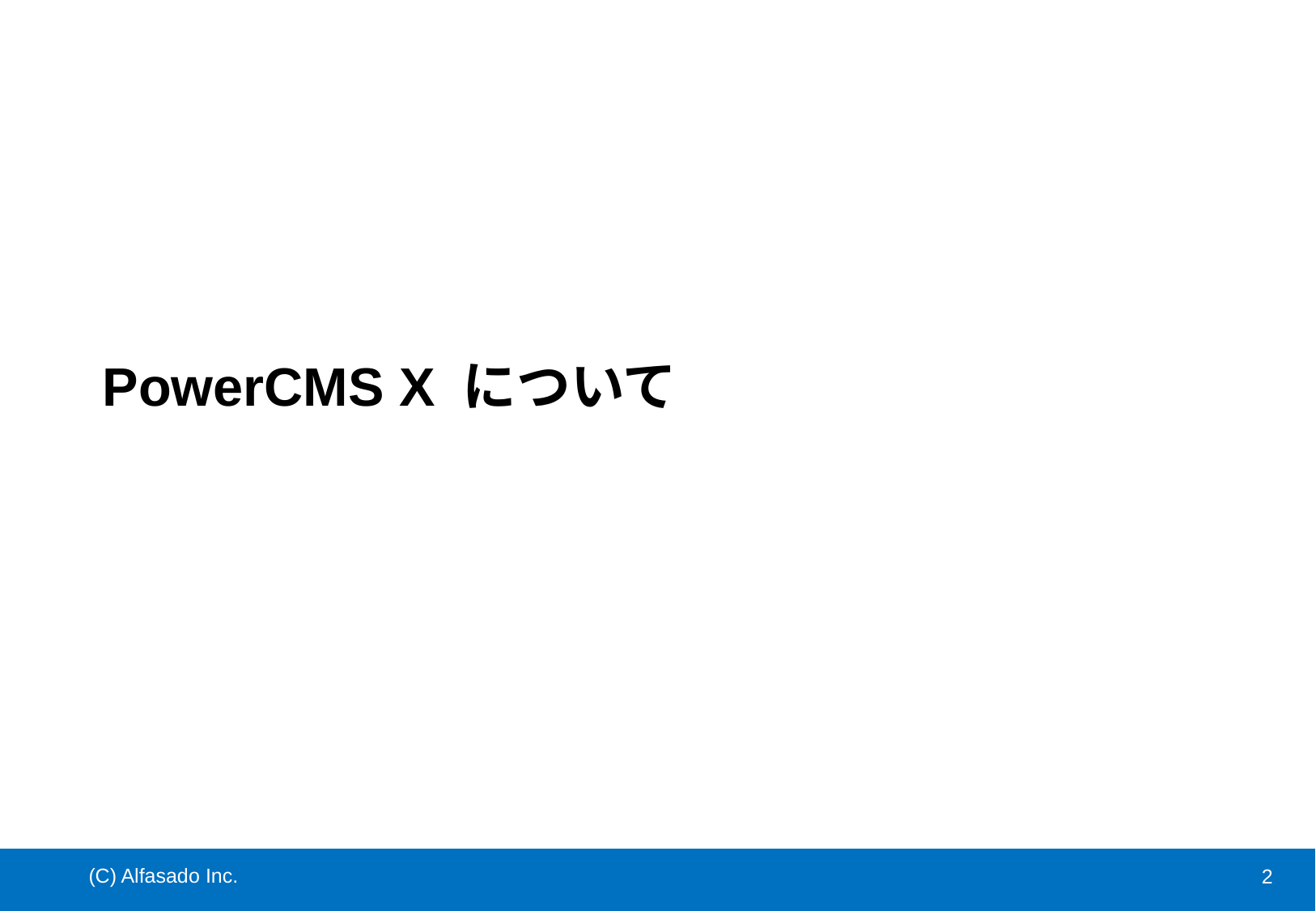

# PowerCMS X について
(C) Alfasado Inc.
2